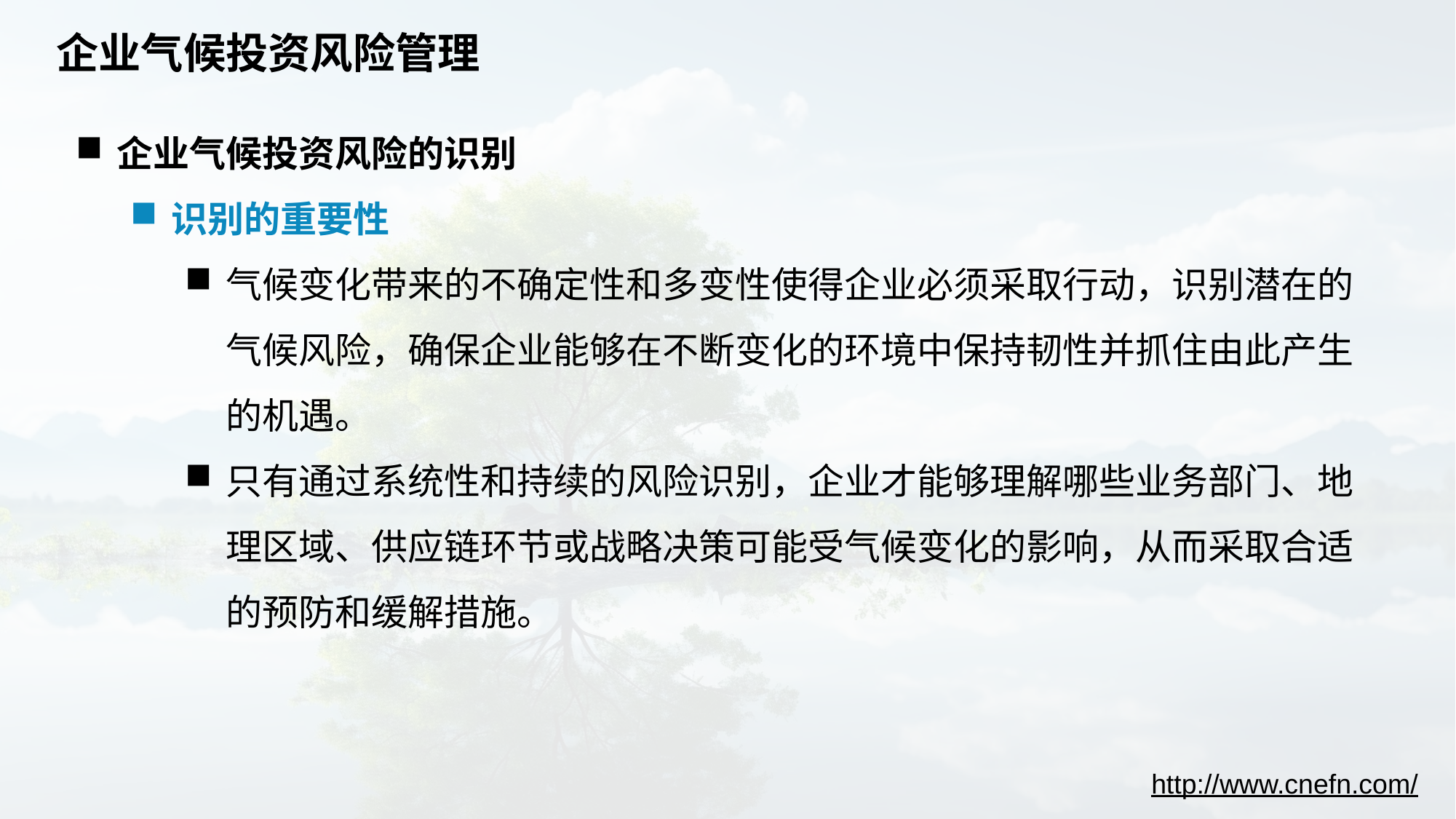

# 企业气候投资风险管理
企业气候投资风险的识别
识别的重要性
气候变化带来的不确定性和多变性使得企业必须采取行动，识别潜在的气候风险，确保企业能够在不断变化的环境中保持韧性并抓住由此产生的机遇。
只有通过系统性和持续的风险识别，企业才能够理解哪些业务部门、地理区域、供应链环节或战略决策可能受气候变化的影响，从而采取合适的预防和缓解措施。